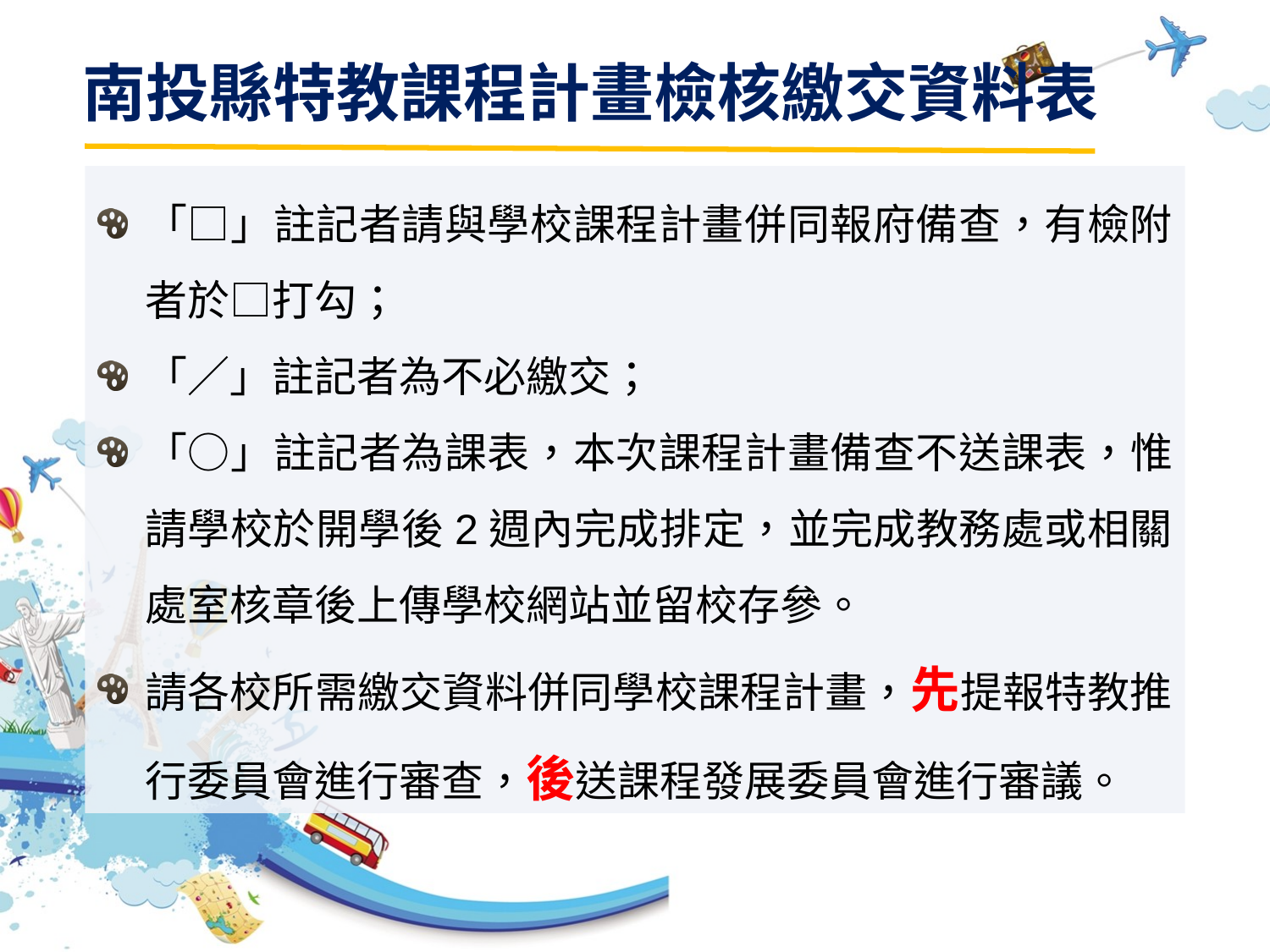

南投縣特教課程計畫檢核繳交資料表
「□」註記者請與學校課程計畫併同報府備查，有檢附者於□打勾；
「／」註記者為不必繳交；
「○」註記者為課表，本次課程計畫備查不送課表，惟請學校於開學後2週內完成排定，並完成教務處或相關處室核章後上傳學校網站並留校存參。
請各校所需繳交資料併同學校課程計畫，先提報特教推行委員會進行審查，後送課程發展委員會進行審議。